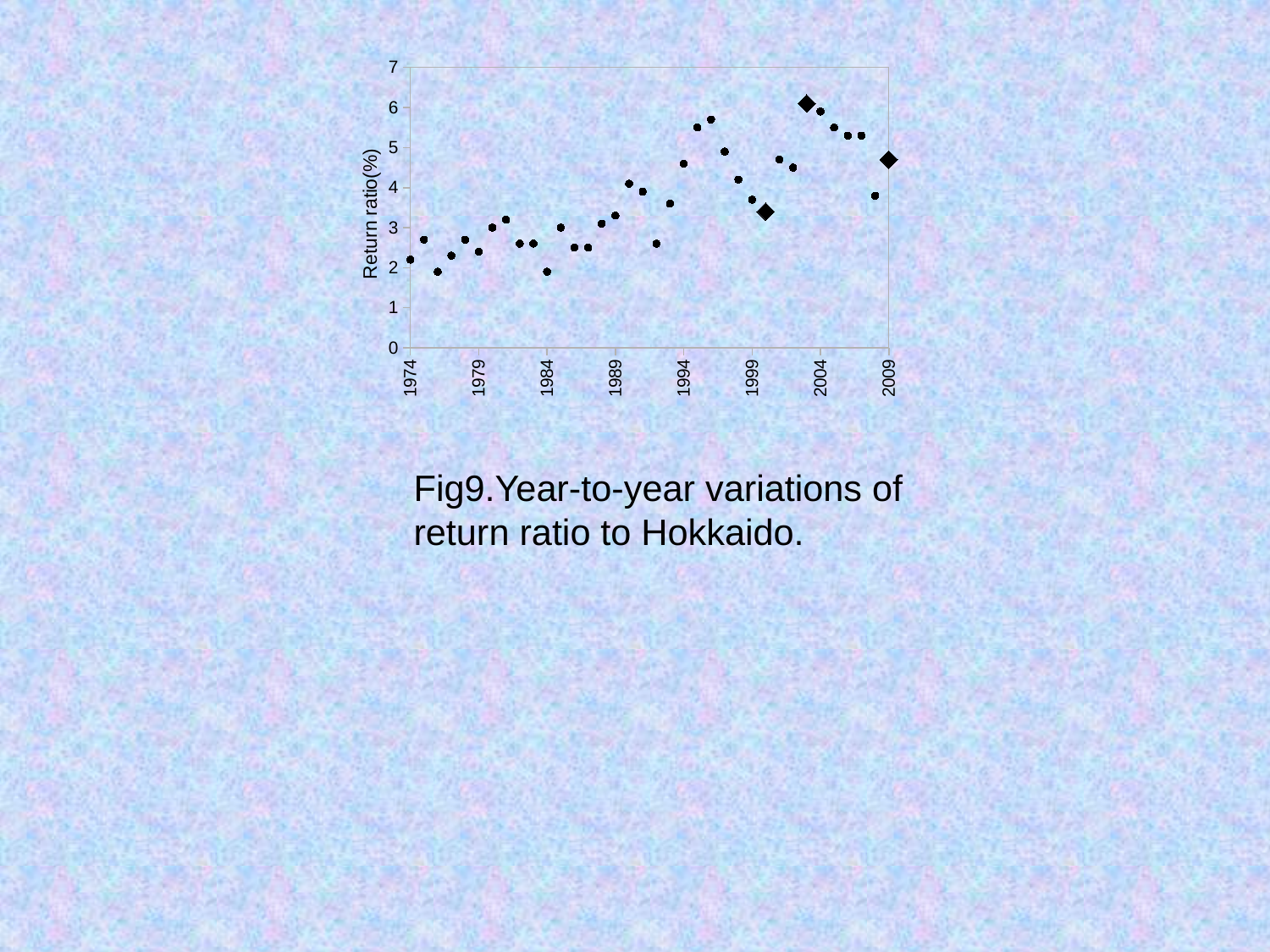

### Chart

| Category | 回帰率 |
|---|---|
Fig9.Year-to-year variations of return ratio to Hokkaido.